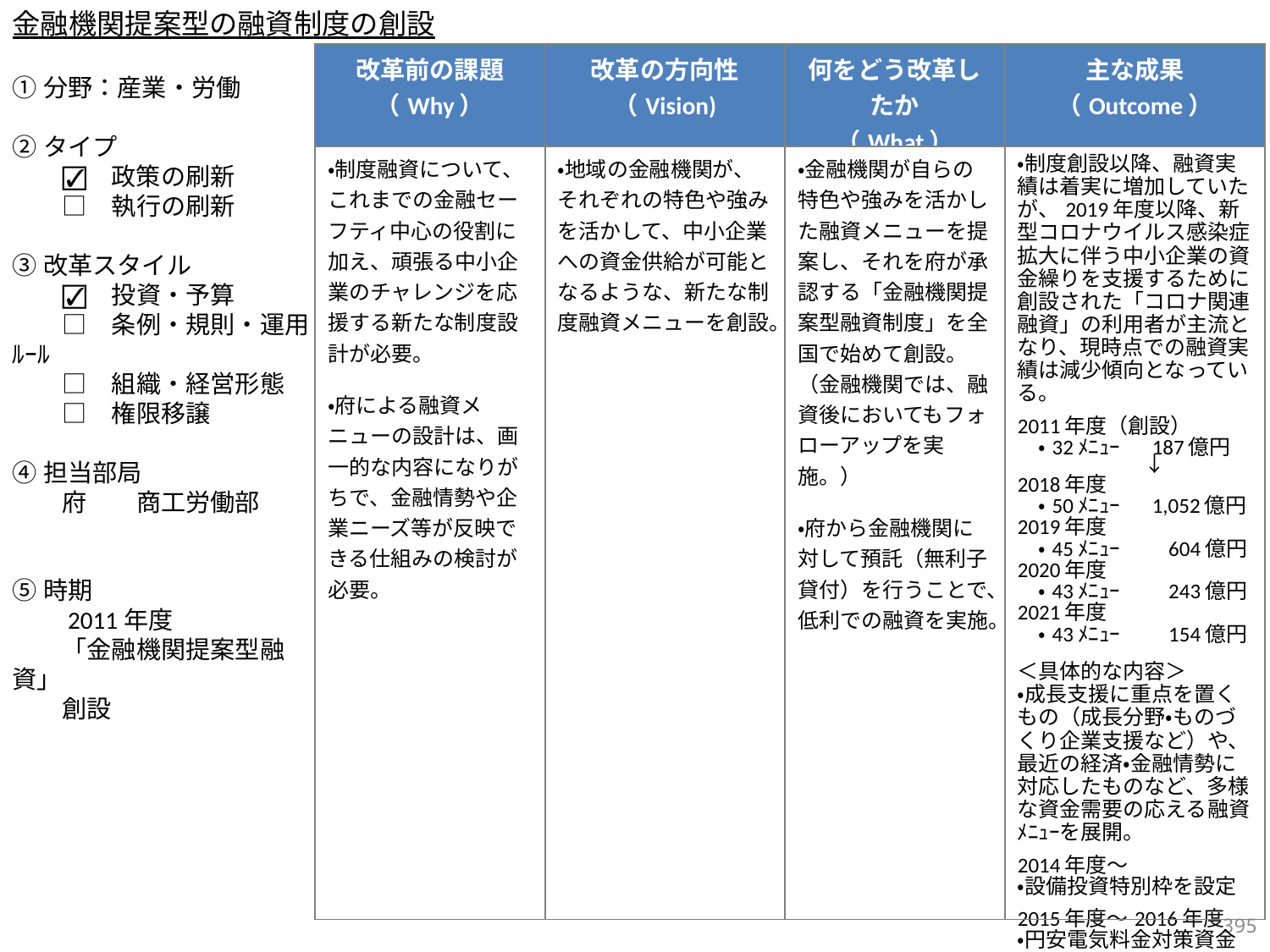

金融機関提案型の融資制度の創設
| 改革前の課題 （Why） | 改革の方向性 （Vision) | 何をどう改革したか （What） | 主な成果 （Outcome） |
| --- | --- | --- | --- |
| ・制度融資について、これまでの金融セーフティ中心の役割に加え、頑張る中小企業のチャレンジを応援する新たな制度設計が必要。 ・府による融資メニューの設計は、画一的な内容になりがちで、金融情勢や企業ニーズ等が反映できる仕組みの検討が必要。 | ・地域の金融機関が、それぞれの特色や強みを活かして、中小企業への資金供給が可能となるような、新たな制度融資メニューを創設。 | ・金融機関が自らの特色や強みを活かした融資メニューを提案し、それを府が承認する「金融機関提案型融資制度」を全国で始めて創設。（金融機関では、融資後においてもフォローアップを実施。） ・府から金融機関に対して預託（無利子貸付）を行うことで、低利での融資を実施。 | ・制度創設以降、融資実績は着実に増加していたが、2019年度以降、新型コロナウイルス感染症拡大に伴う中小企業の資金繰りを支援するために創設された「コロナ関連融資」の利用者が主流となり、現時点での融資実績は減少傾向となっている。 2011年度（創設） 　・32ﾒﾆｭｰ 　187億円 　　　　　　↓　 2018年度 　・50ﾒﾆｭｰ　 1,052億円 2019年度 　・45ﾒﾆｭｰ　　604億円 2020年度 　・43ﾒﾆｭｰ　　243億円 2021年度 　・43ﾒﾆｭｰ　　154億円 ＜具体的な内容＞ ・成長支援に重点を置くもの（成長分野・ものづくり企業支援など）や、最近の経済・金融情勢に対応したものなど、多様な資金需要の応える融資ﾒﾆｭｰを展開。 2014年度～ ・設備投資特別枠を設定 2015年度～2016年度 ・円安電気料金対策資金 2018年度～ ・第４次産業革命関連設備枠を設定 ・海外展開支援資金融資 |
①分野：産業・労働

②タイプ
　　☑　政策の刷新
　　□　執行の刷新

③改革スタイル
　　☑　投資・予算
　　□　条例・規則・運用ﾙｰﾙ
　　□　組織・経営形態
　　□　権限移譲

④担当部局
　　府　　商工労働部

⑤時期
　　2011年度
　　「金融機関提案型融資」
　　創設
395